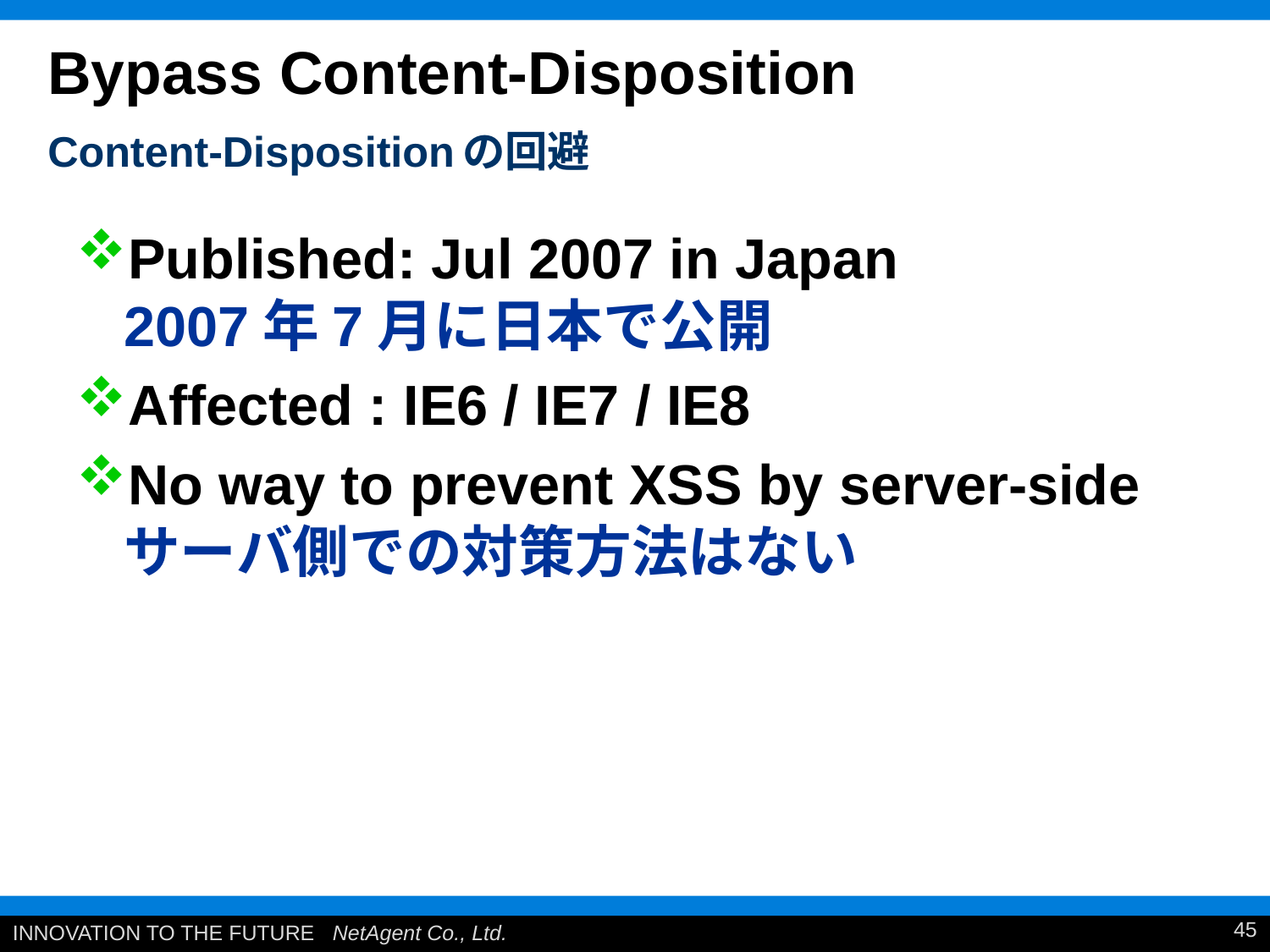

# Bypass Content-Disposition Content-Dispositionの回避
Published: Jul 2007 in Japan
2007年7月に日本で公開
Affected : IE6 / IE7 / IE8
No way to prevent XSS by server-side
サーバ側での対策方法はない

45